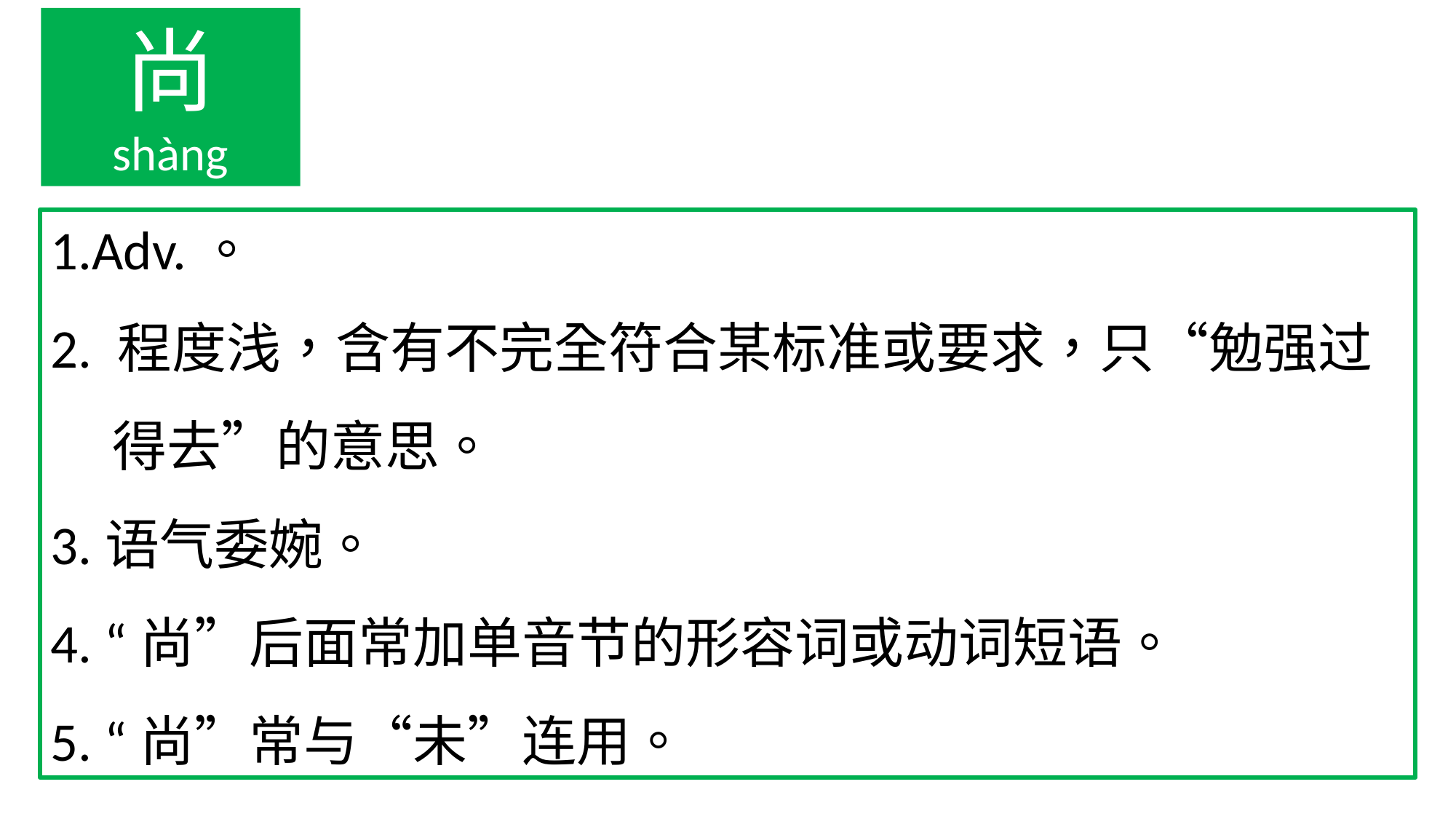

尚
shàng
1.Adv.。
2. 程度浅，含有不完全符合某标准或要求，只“勉强过
    得去”的意思。
3.语气委婉。
4. “尚”后面常加单音节的形容词或动词短语。
5. “尚”常与“未”连用。